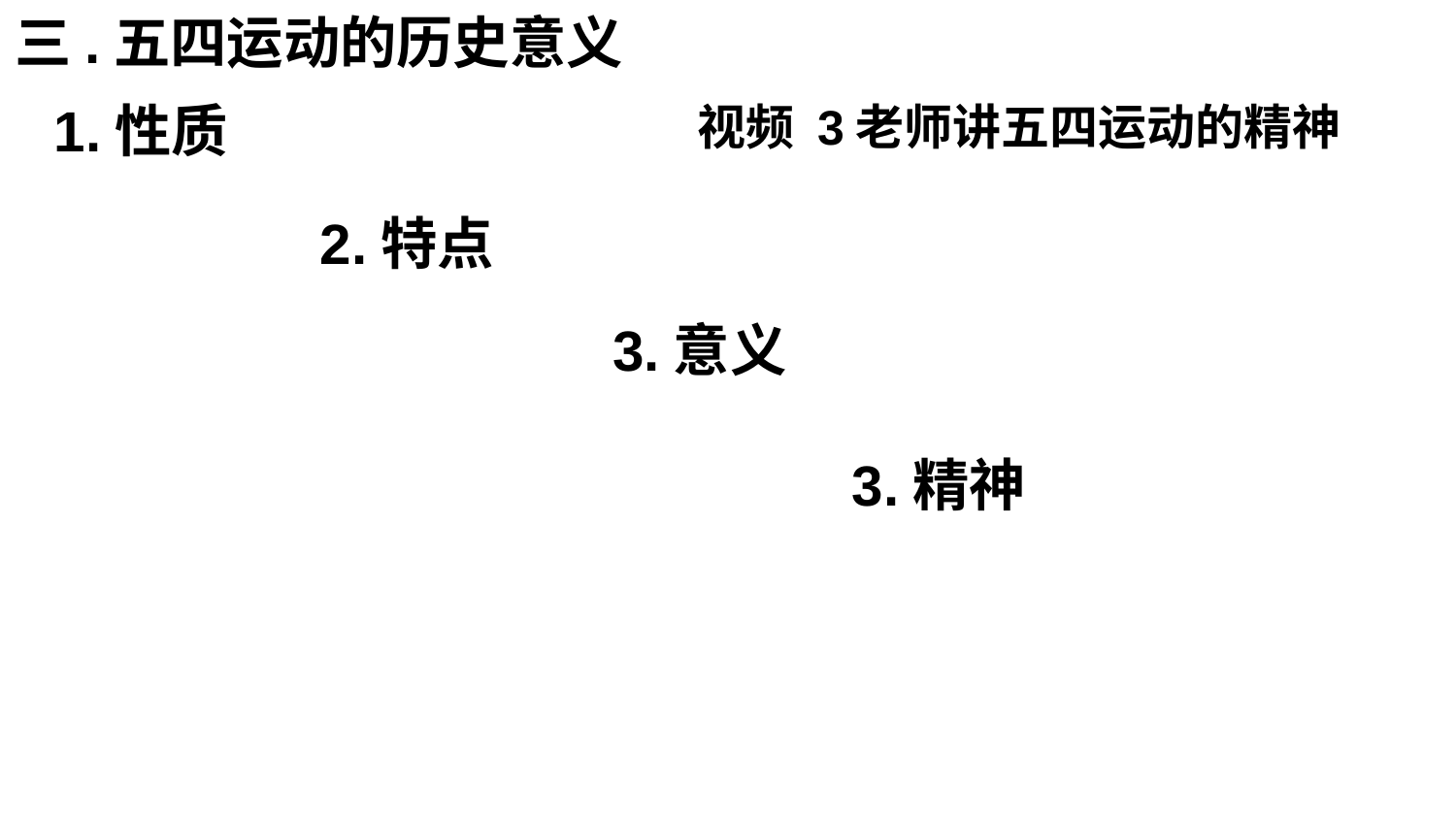

三.五四运动的历史意义
1.性质
视频 3老师讲五四运动的精神
2.特点
3.意义
3.精神